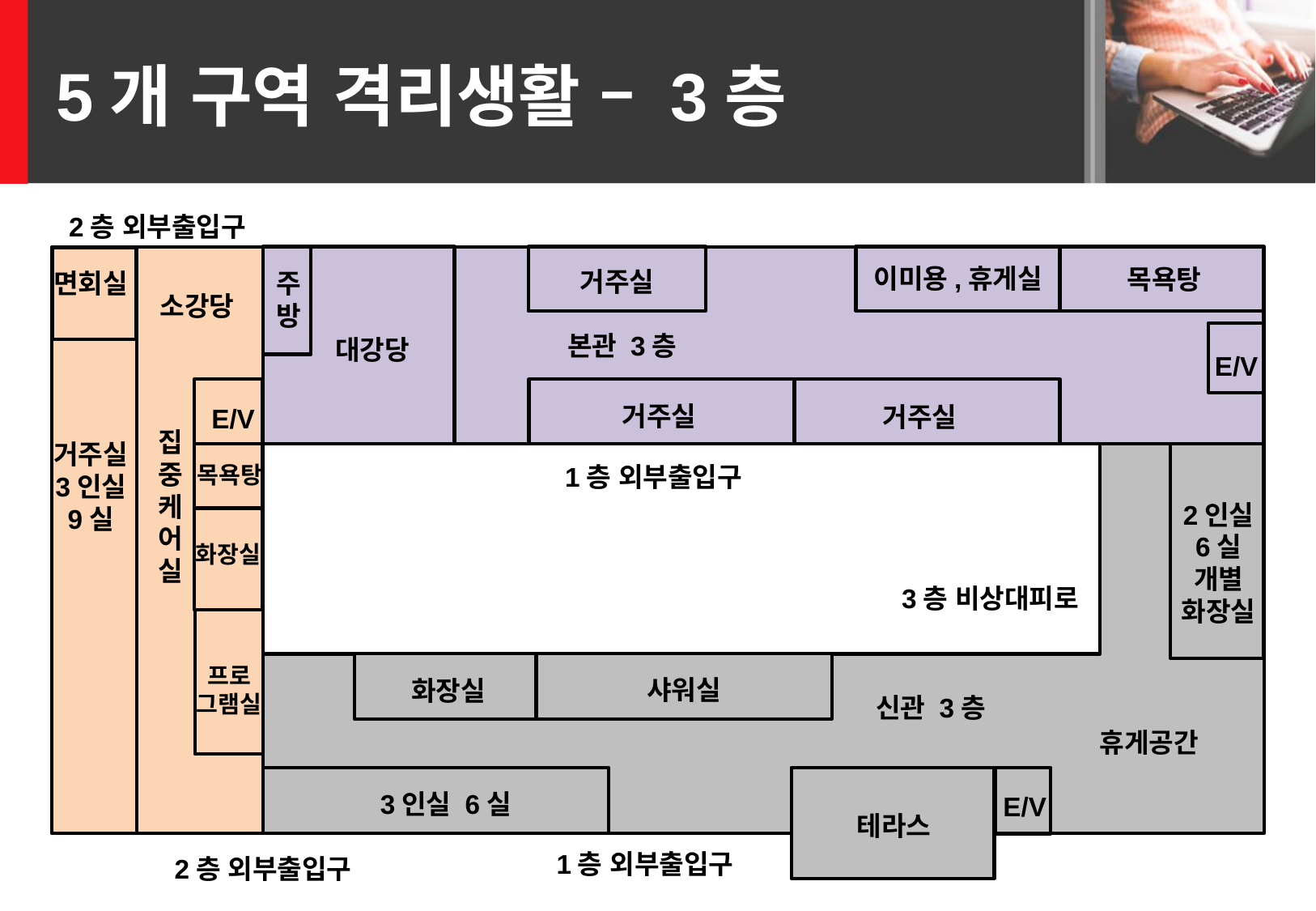

5개 구역 격리생활 – 3층
2층 외부출입구

목욕탕
거주실
주
방
본관 3층

대강당
E/V
거주실
거주실
집
중
케
어
실

2인실
6실
개별
화장실
3층 비상대피로

샤워실
화장실
휴게공간

3인실 6실
E/V
테라스

이미용,휴게실
면회실
소강당

E/V
거주실
3인실
9실

목욕탕
1층 외부출입구

화장실

프로
그램실
신관 3층
1층 외부출입구
2층 외부출입구